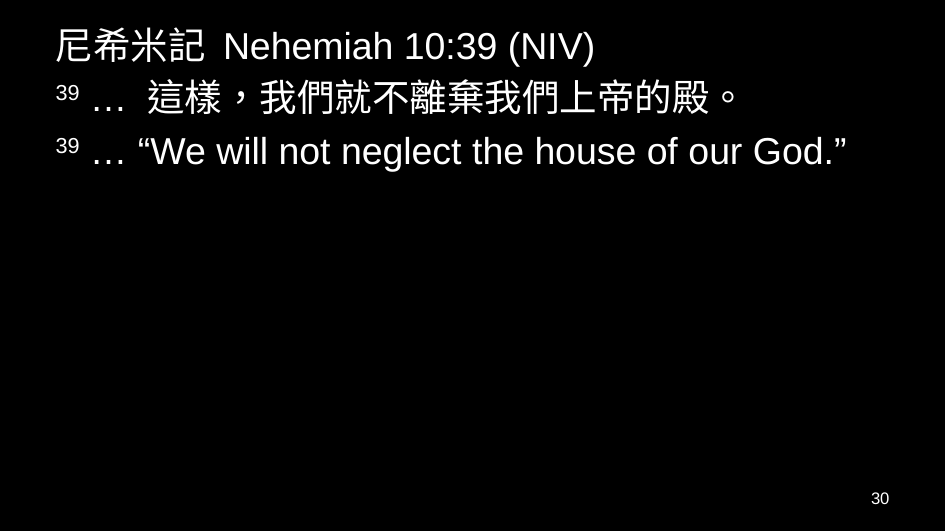

尼希米記 Nehemiah 10:39 (NIV)
39 … 這樣，我們就不離棄我們上帝的殿。
39 … “We will not neglect the house of our God.”
30